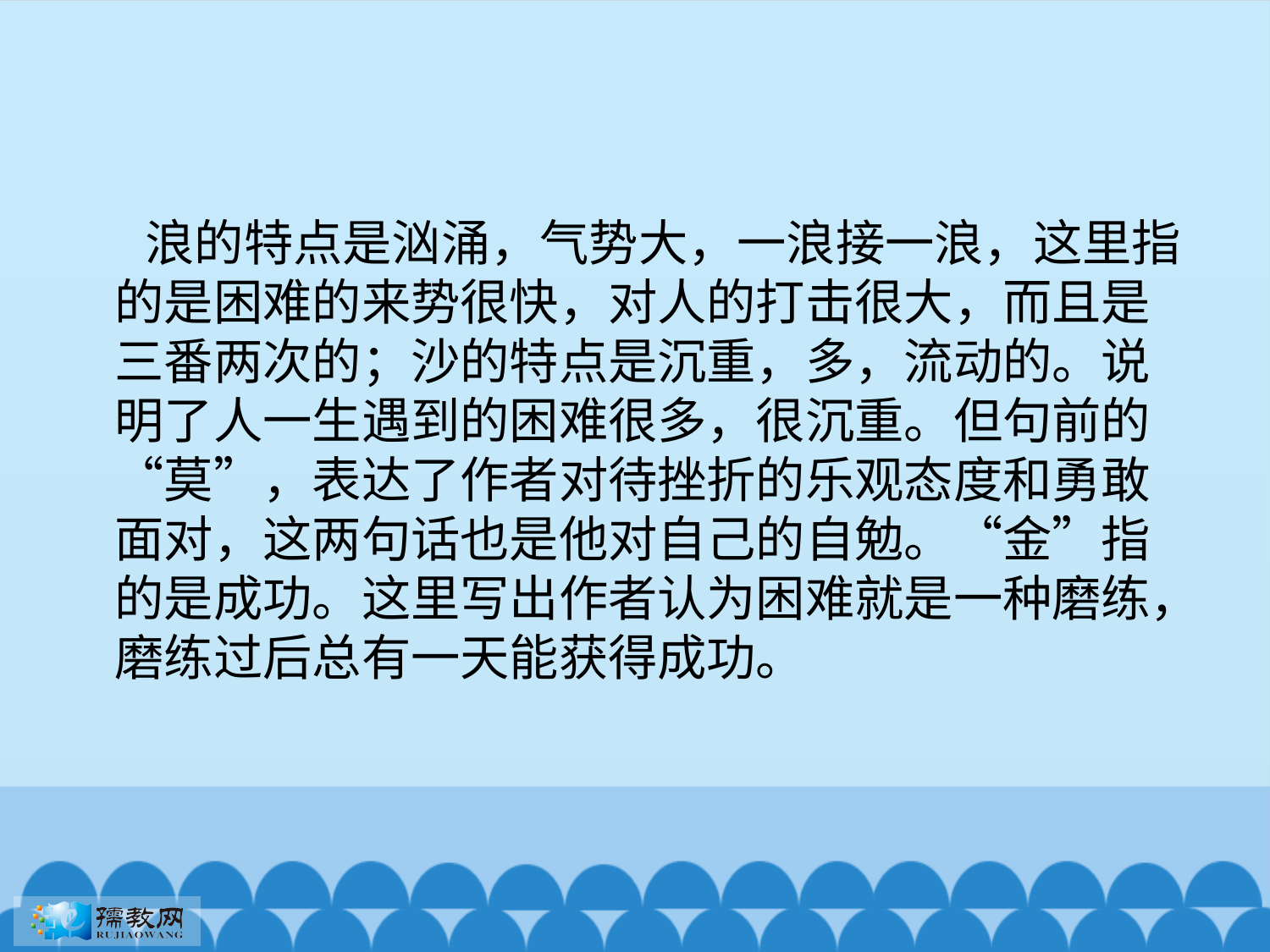

浪的特点是汹涌，气势大，一浪接一浪，这里指的是困难的来势很快，对人的打击很大，而且是三番两次的；沙的特点是沉重，多，流动的。说明了人一生遇到的困难很多，很沉重。但句前的“莫”，表达了作者对待挫折的乐观态度和勇敢面对，这两句话也是他对自己的自勉。“金”指的是成功。这里写出作者认为困难就是一种磨练，磨练过后总有一天能获得成功。